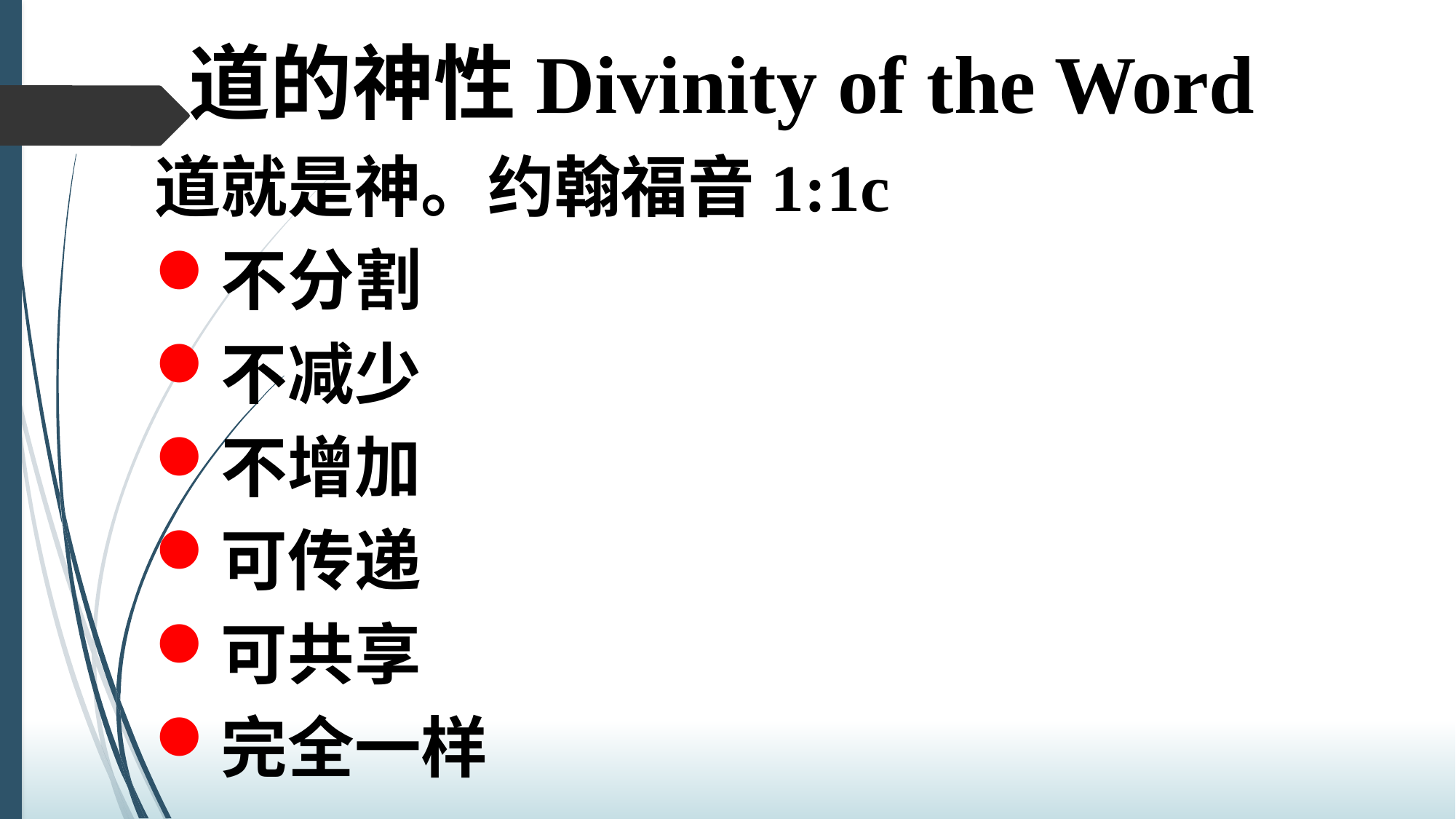

# 道的神性Divinity of the Word
道就是神。约翰福音1:1c
不分割
不减少
不增加
可传递
可共享
完全一样